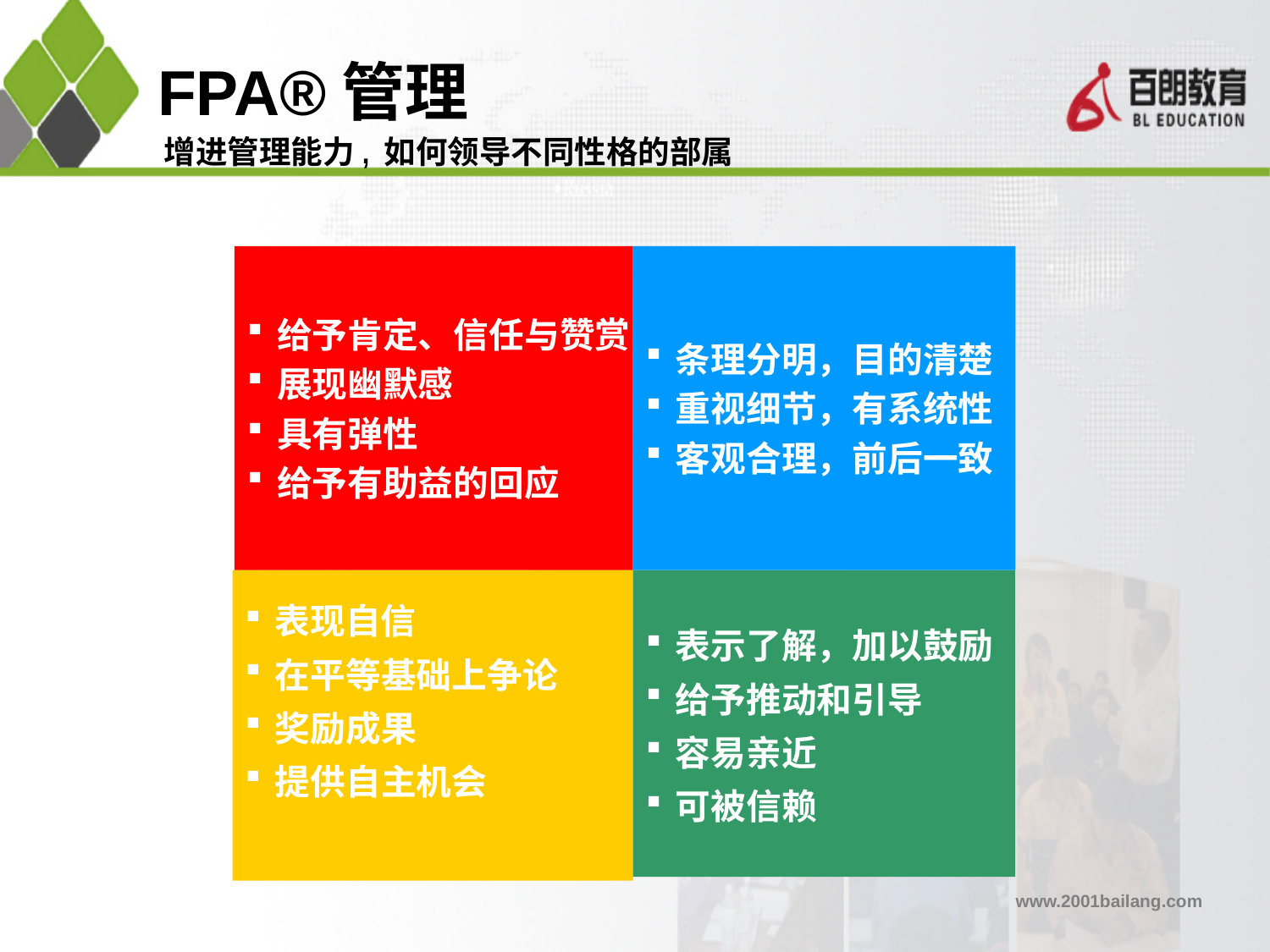

# FPA®管理
增进管理能力, 如何领导不同性格的部属
给予肯定、信任与赞赏
展现幽默感
具有弹性
给予有助益的回应

条理分明，目的清楚
重视细节，有系统性
客观合理，前后一致

表现自信
在平等基础上争论
奖励成果
提供自主机会

表示了解，加以鼓励
给予推动和引导
容易亲近
可被信赖